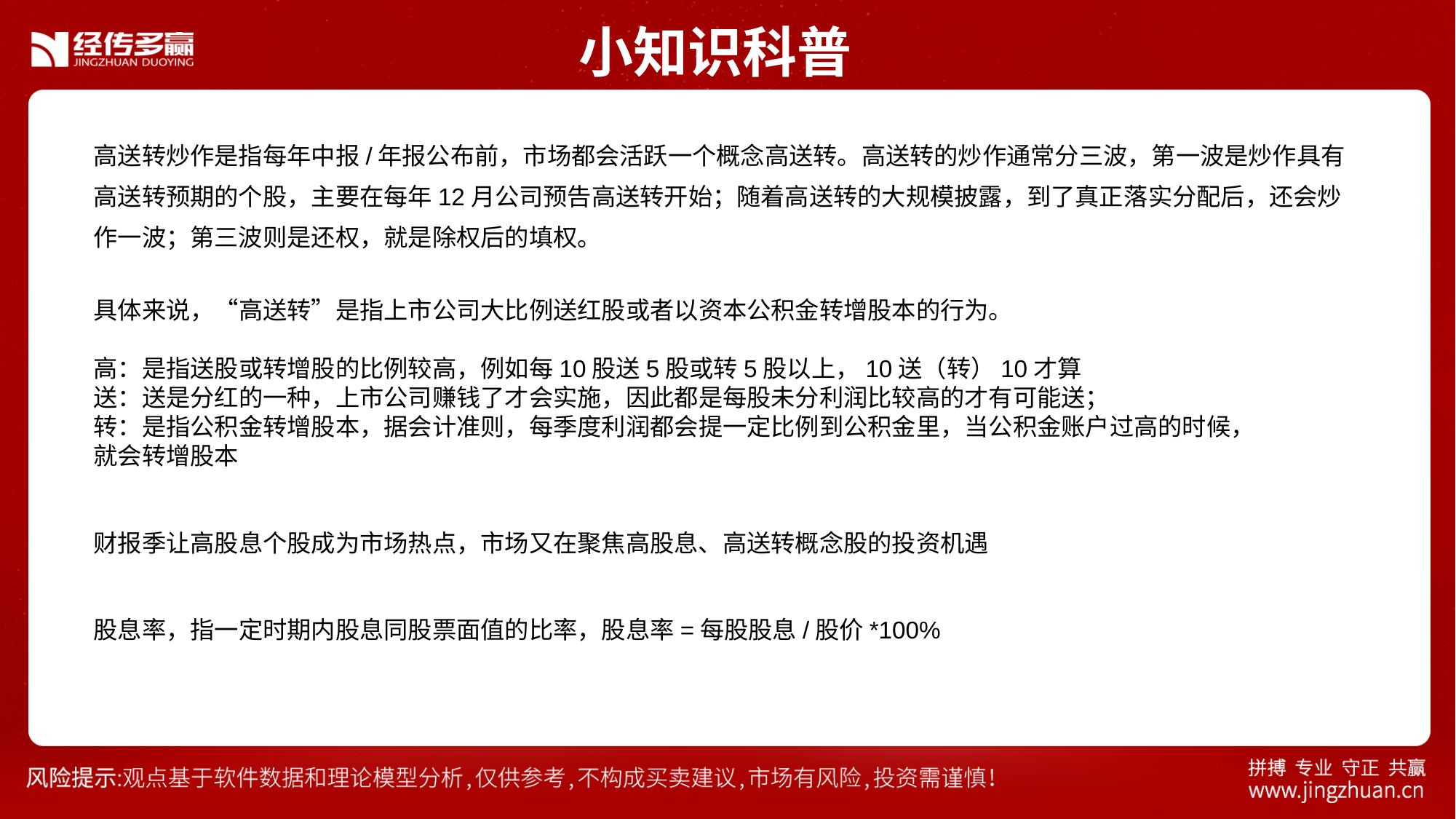

小知识科普
高送转炒作是指每年中报/年报公布前，市场都会活跃一个概念高送转。高送转的炒作通常分三波，第一波是炒作具有高送转预期的个股，主要在每年12月公司预告高送转开始；随着高送转的大规模披露，到了真正落实分配后，还会炒作一波；第三波则是还权，就是除权后的填权。

具体来说，“高送转”是指上市公司大比例送红股或者以资本公积金转增股本的行为。

高：是指送股或转增股的比例较高，例如每10股送5股或转5股以上，10送（转）10才算
送：送是分红的一种，上市公司赚钱了才会实施，因此都是每股未分利润比较高的才有可能送；
转：是指公积金转增股本，据会计准则，每季度利润都会提一定比例到公积金里，当公积金账户过高的时候，就会转增股本

财报季让高股息个股成为市场热点，市场又在聚焦高股息、高送转概念股的投资机遇

股息率，指一定时期内股息同股票面值的比率，股息率=每股股息/股价*100%